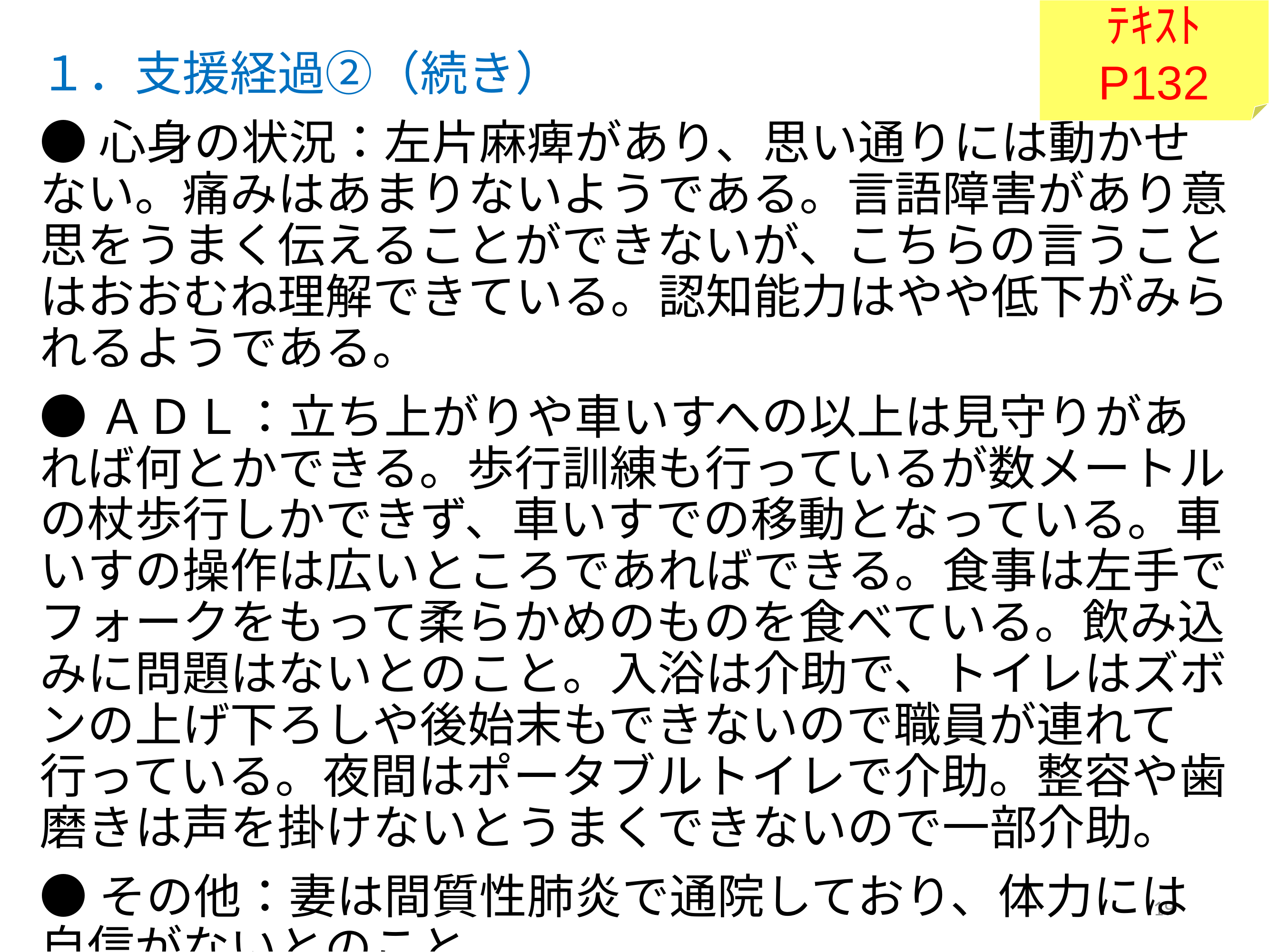

ﾃｷｽﾄ
P132
１．支援経過②（続き）
●心身の状況：左片麻痺があり、思い通りには動かせない。痛みはあまりないようである。言語障害があり意思をうまく伝えることができないが、こちらの言うことはおおむね理解できている。認知能力はやや低下がみられるようである。
●ＡＤＬ：立ち上がりや車いすへの以上は見守りがあれば何とかできる。歩行訓練も行っているが数メートルの杖歩行しかできず、車いすでの移動となっている。車いすの操作は広いところであればできる。食事は左手でフォークをもって柔らかめのものを食べている。飲み込みに問題はないとのこと。入浴は介助で、トイレはズボンの上げ下ろしや後始末もできないので職員が連れて行っている。夜間はポータブルトイレで介助。整容や歯磨きは声を掛けないとうまくできないので一部介助。
●その他：妻は間質性肺炎で通院しており、体力には自信がないとのこと。
19